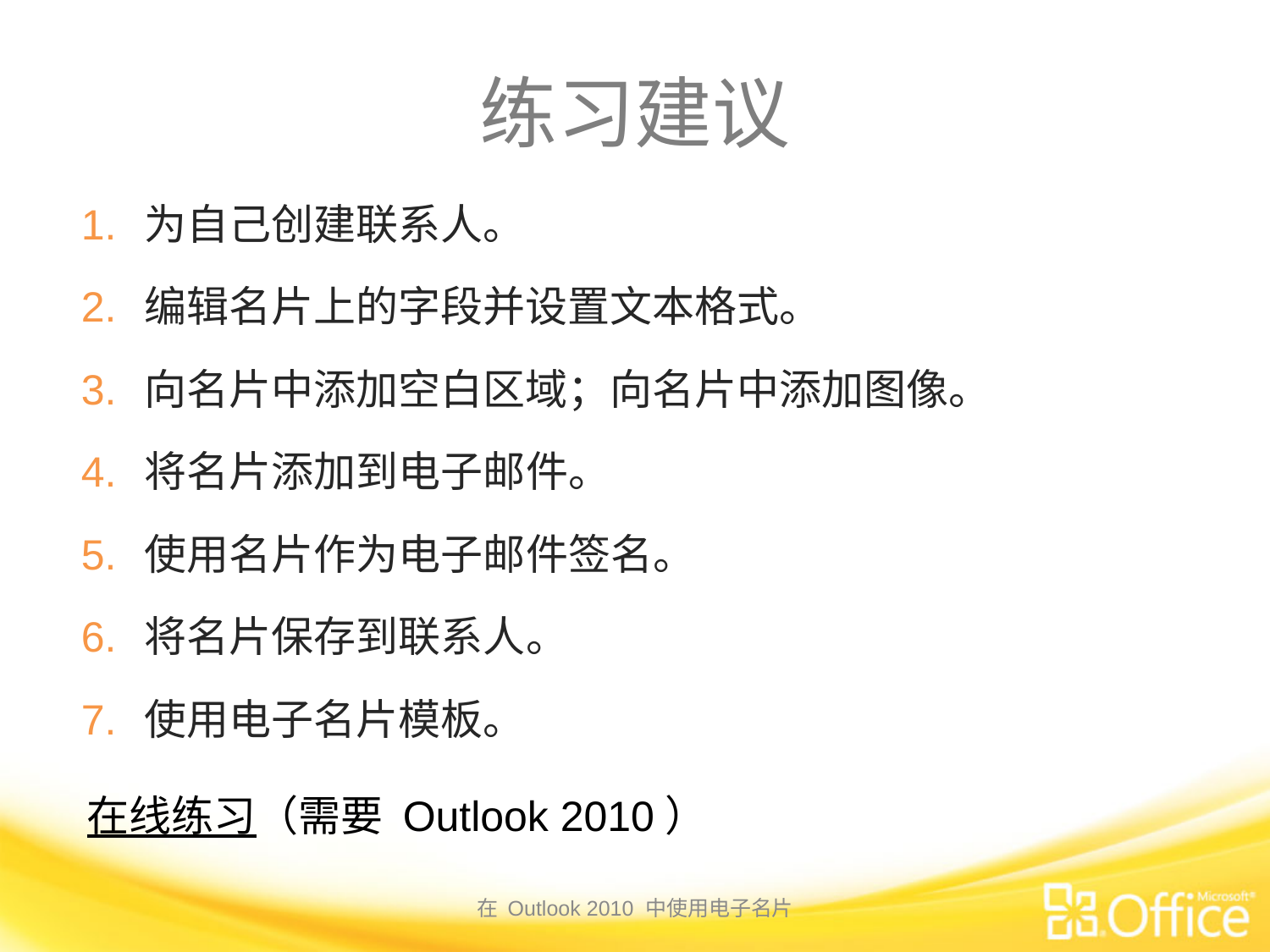

# 练习建议
为自己创建联系人。
编辑名片上的字段并设置文本格式。
向名片中添加空白区域；向名片中添加图像。
将名片添加到电子邮件。
使用名片作为电子邮件签名。
将名片保存到联系人。
使用电子名片模板。
在线练习（需要 Outlook 2010）
在 Outlook 2010 中使用电子名片